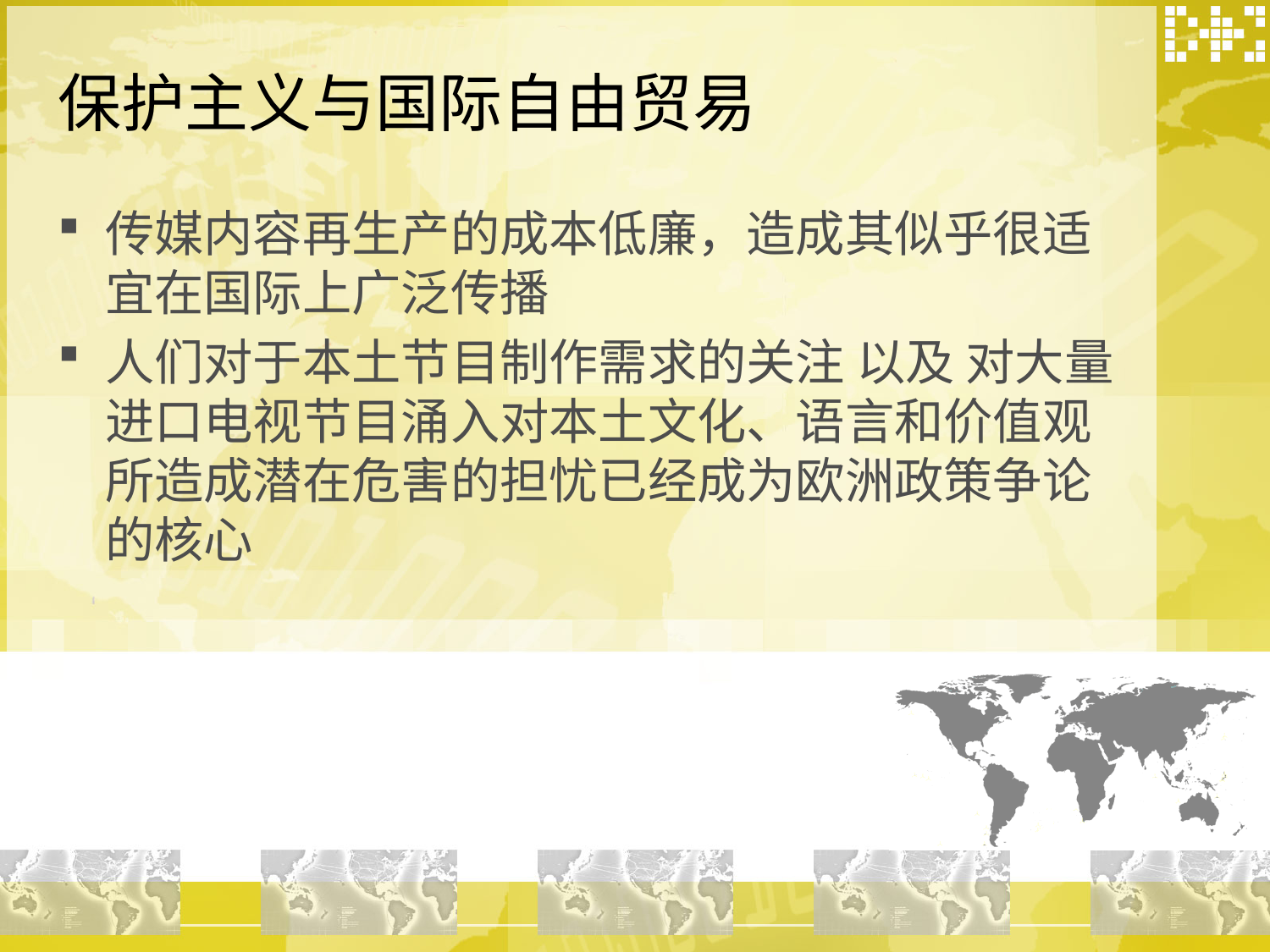

# 保护主义与国际自由贸易
传媒内容再生产的成本低廉，造成其似乎很适宜在国际上广泛传播
人们对于本土节目制作需求的关注 以及 对大量进口电视节目涌入对本土文化、语言和价值观所造成潜在危害的担忧已经成为欧洲政策争论的核心